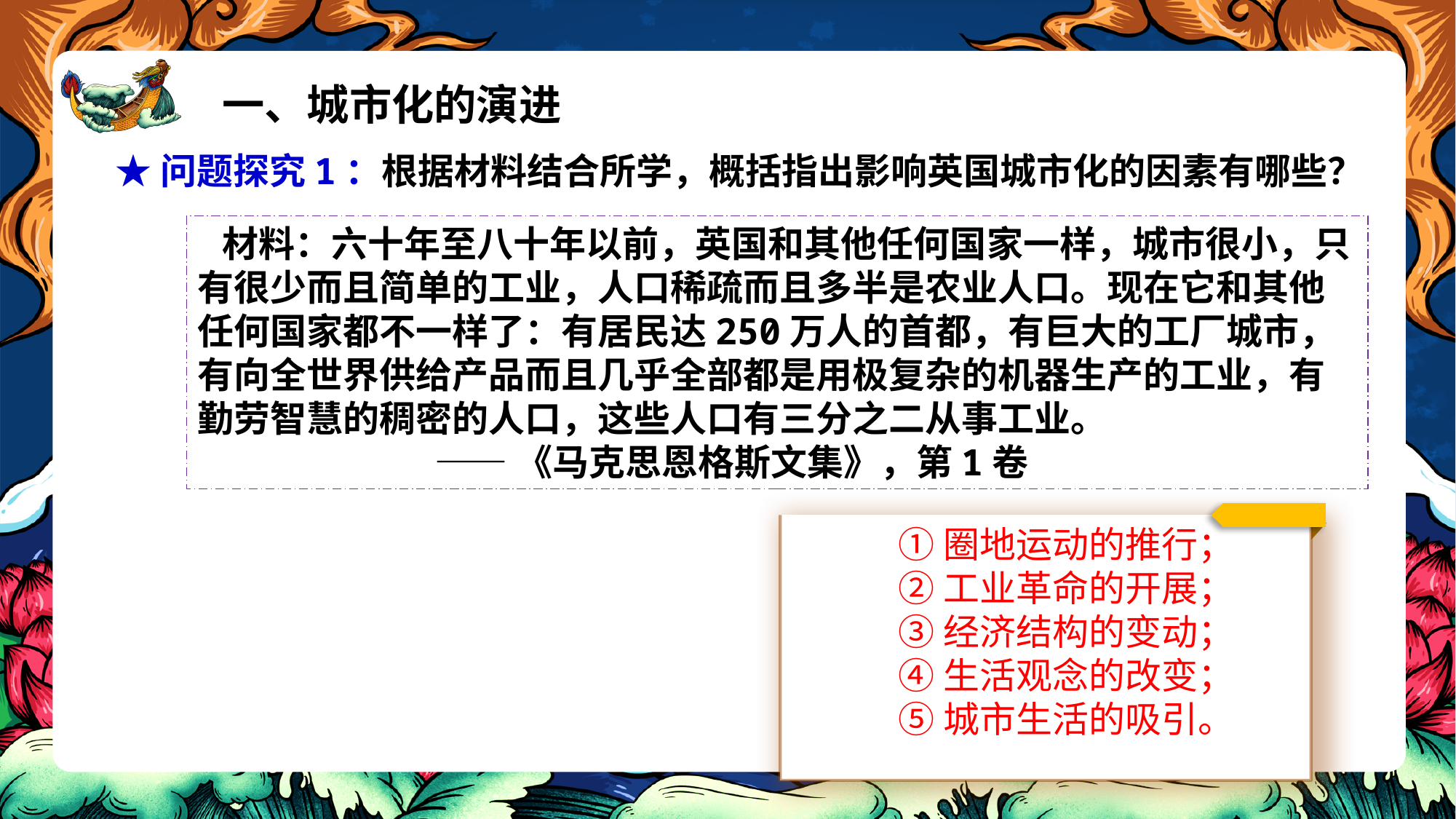

一、城市化的演进
★问题探究1：根据材料结合所学，概括指出影响英国城市化的因素有哪些？
  材料：六十年至八十年以前，英国和其他任何国家一样，城市很小，只有很少而且简单的工业，人口稀疏而且多半是农业人口。现在它和其他任何国家都不一样了：有居民达250万人的首都，有巨大的工厂城市，有向全世界供给产品而且几乎全部都是用极复杂的机器生产的工业，有勤劳智慧的稠密的人口，这些人口有三分之二从事工业。
                             ——《马克思恩格斯文集》，第1卷

①圈地运动的推行；
②工业革命的开展；
③经济结构的变动；
④生活观念的改变；
⑤城市生活的吸引。